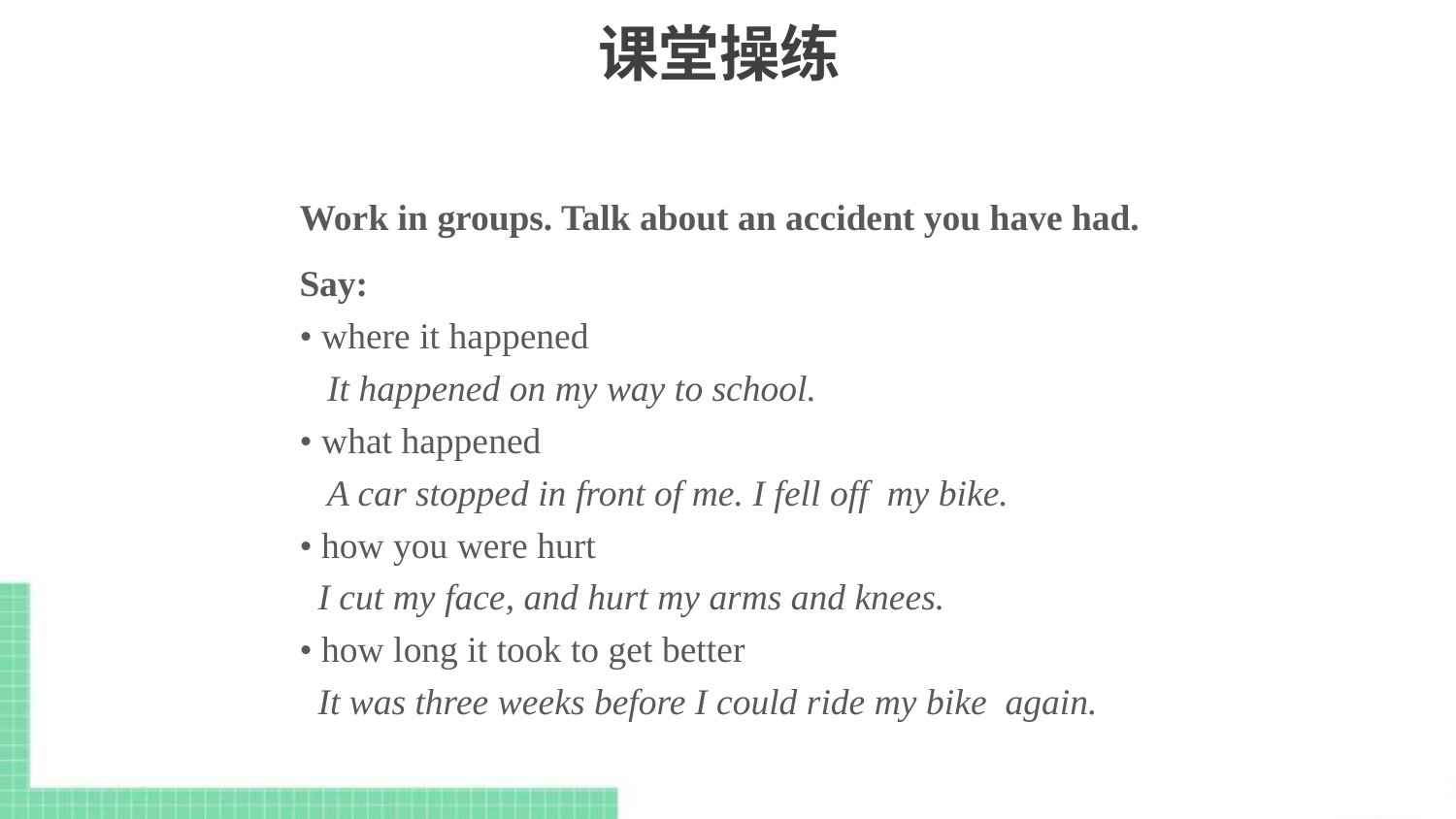

# 课堂操练
Work in groups. Talk about an accident you have had. Say:
• where it happened
   It happened on my way to school.
• what happened
   A car stopped in front of me. I fell off  my bike.
• how you were hurt
  I cut my face, and hurt my arms and knees.
• how long it took to get better
  It was three weeks before I could ride my bike  again.